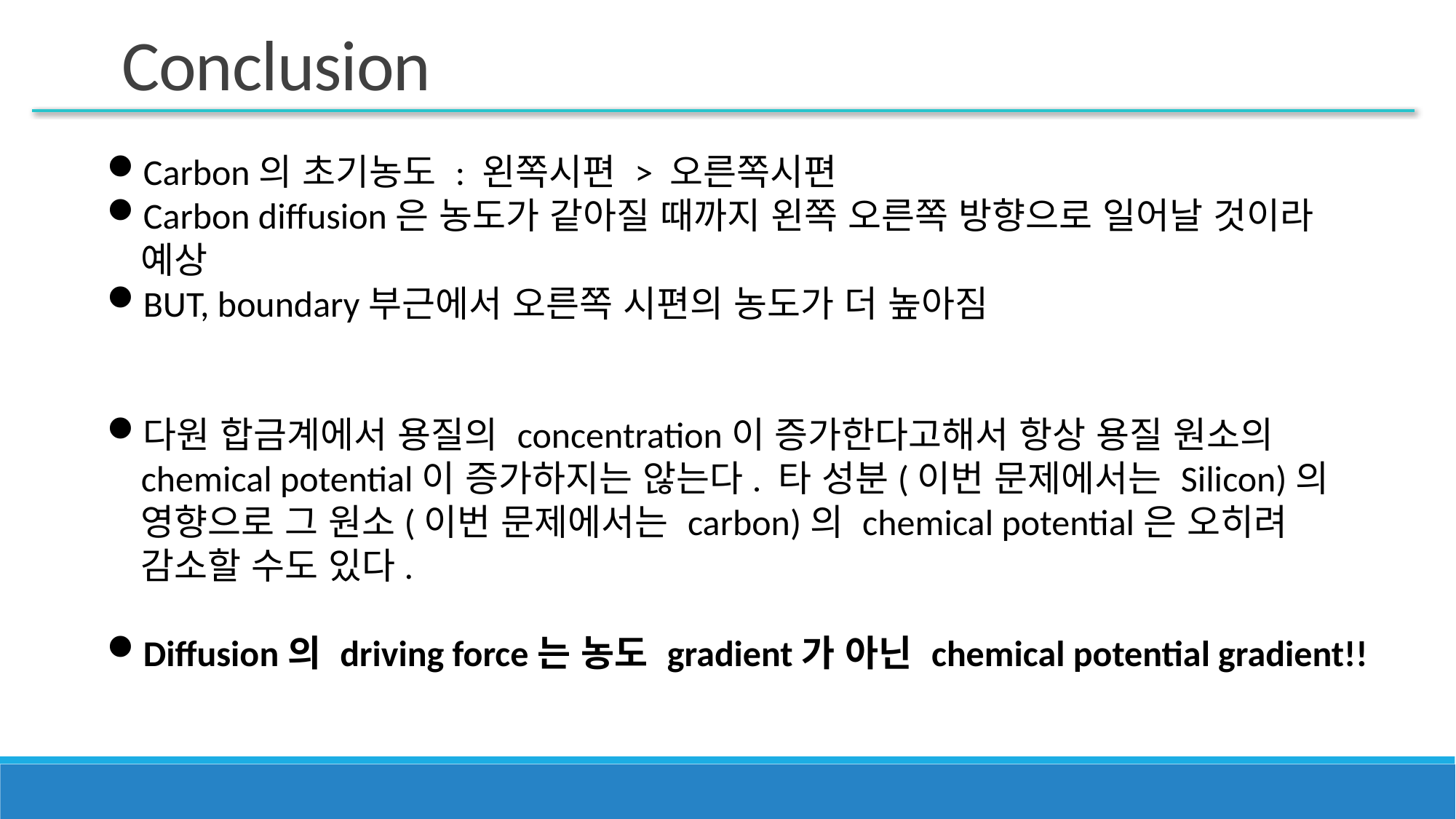

Conclusion
Carbon의 초기농도 : 왼쪽시편 > 오른쪽시편
Carbon diffusion은 농도가 같아질 때까지 왼쪽 오른쪽 방향으로 일어날 것이라 예상
BUT, boundary부근에서 오른쪽 시편의 농도가 더 높아짐

다원 합금계에서 용질의 concentration이 증가한다고해서 항상 용질 원소의 chemical potential이 증가하지는 않는다. 타 성분(이번 문제에서는 Silicon)의 영향으로 그 원소(이번 문제에서는 carbon)의 chemical potential은 오히려 감소할 수도 있다.

Diffusion의 driving force는 농도 gradient가 아닌 chemical potential gradient!!